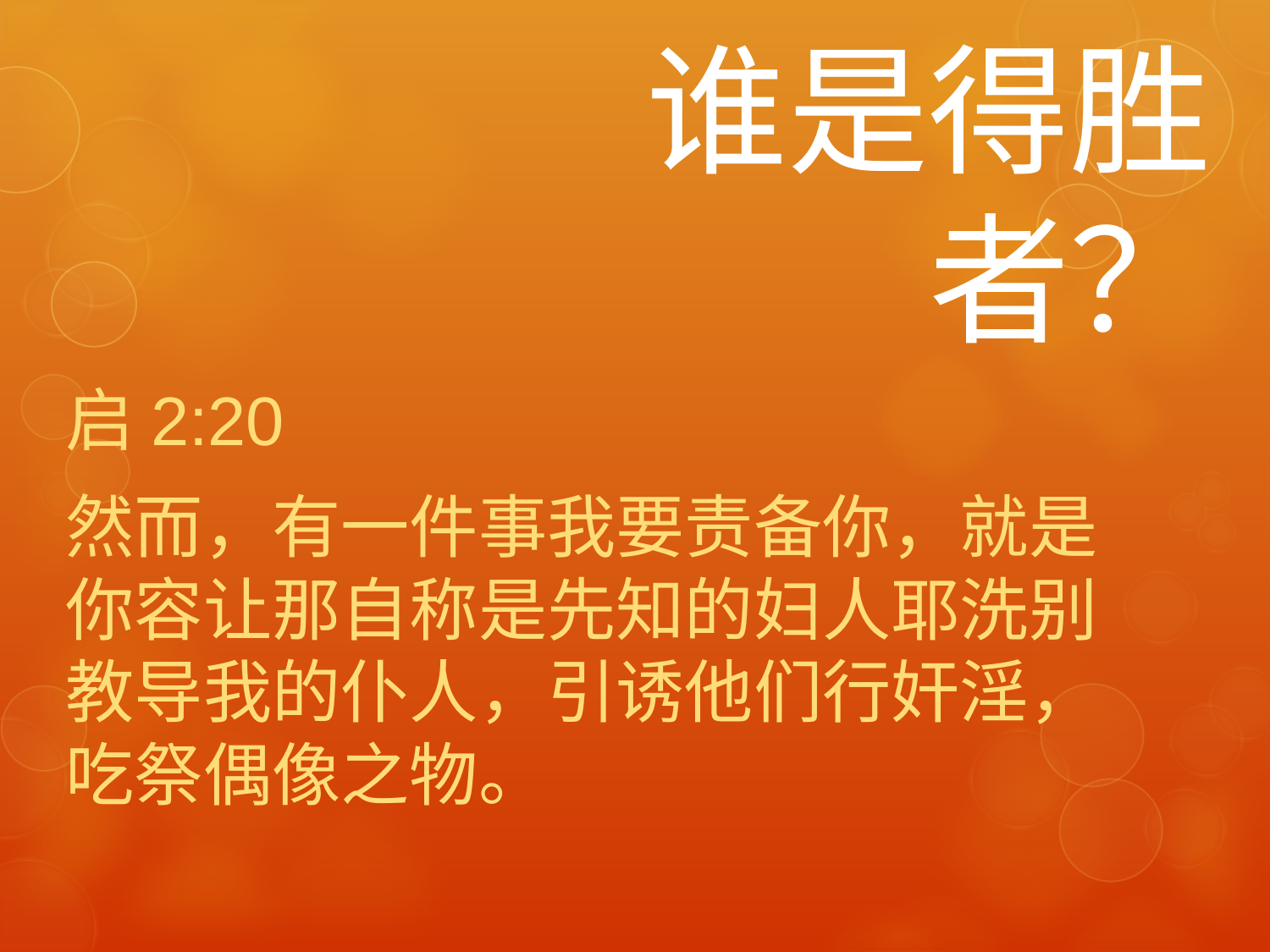

# 谁是得胜者？
启2:20
然而，有一件事我要责备你，就是你容让那自称是先知的妇人耶洗别教导我的仆人，引诱他们行奸淫，吃祭偶像之物。